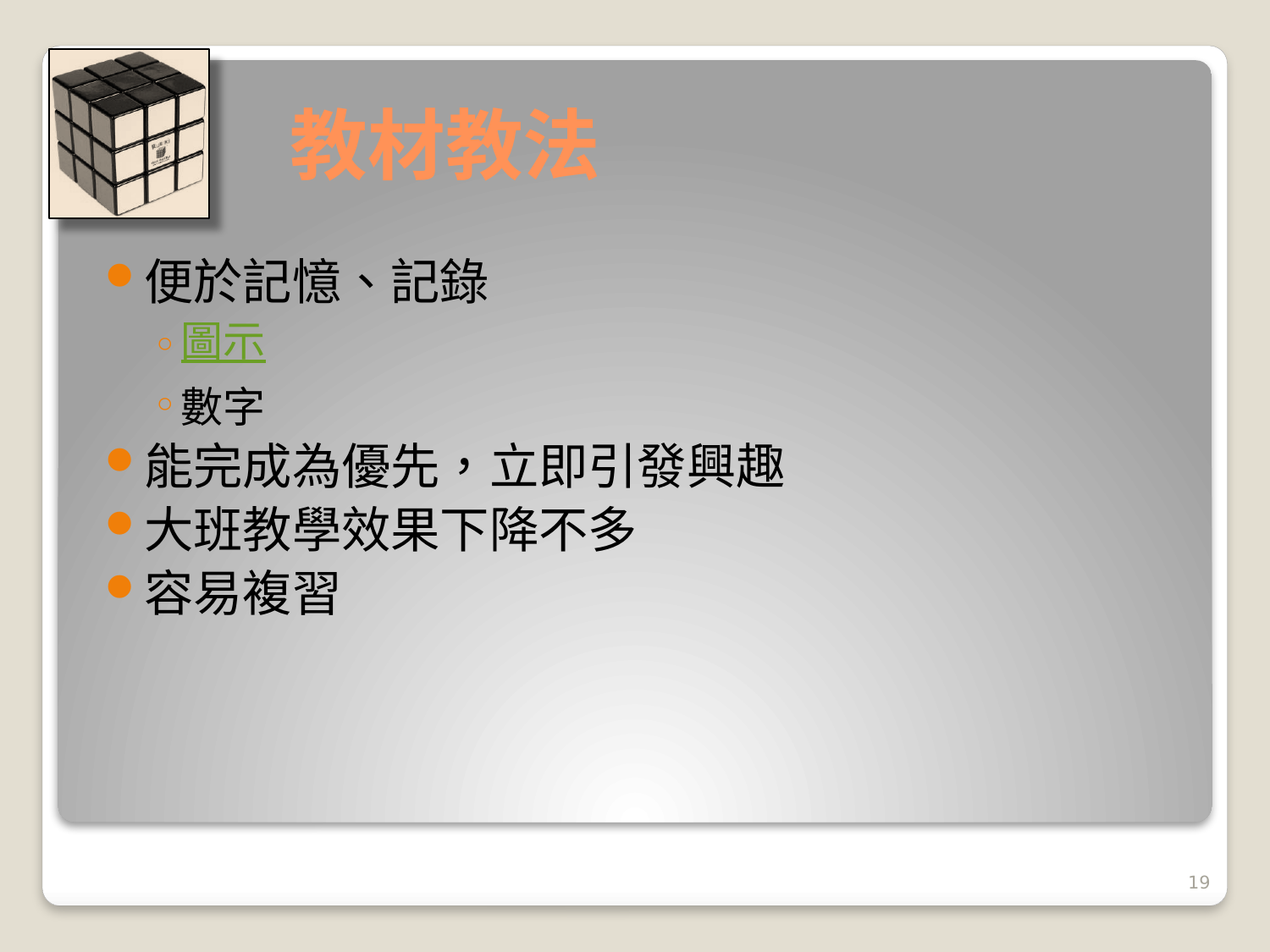

# 教材教法
便於記憶、記錄
圖示
數字
能完成為優先，立即引發興趣
大班教學效果下降不多
容易複習
19